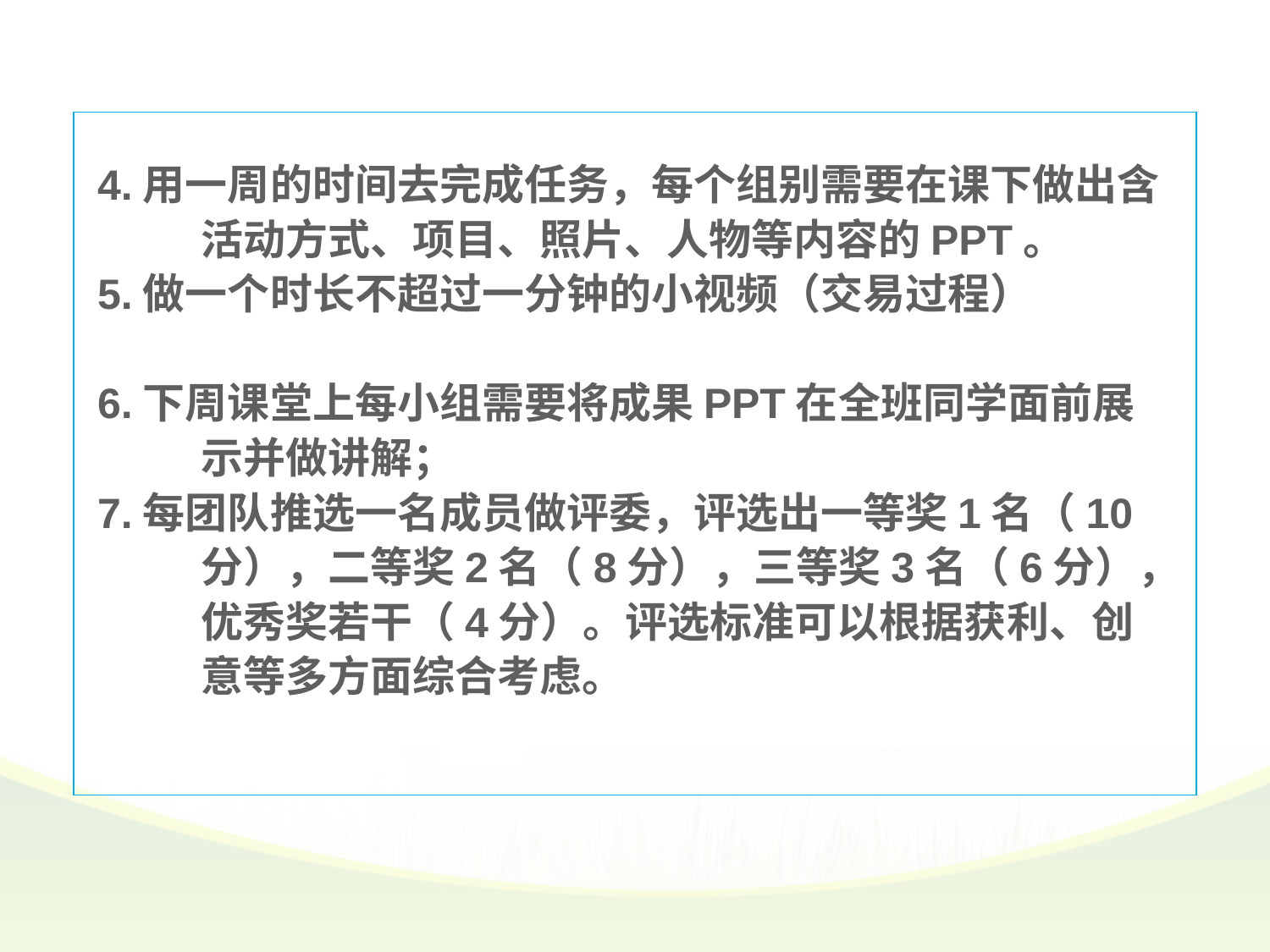

4.用一周的时间去完成任务，每个组别需要在课下做出含活动方式、项目、照片、人物等内容的PPT。
5.做一个时长不超过一分钟的小视频（交易过程）

6.下周课堂上每小组需要将成果PPT在全班同学面前展示并做讲解；
7.每团队推选一名成员做评委，评选出一等奖1名（10分），二等奖2名（8分），三等奖3名（6分），优秀奖若干（4分）。评选标准可以根据获利、创意等多方面综合考虑。